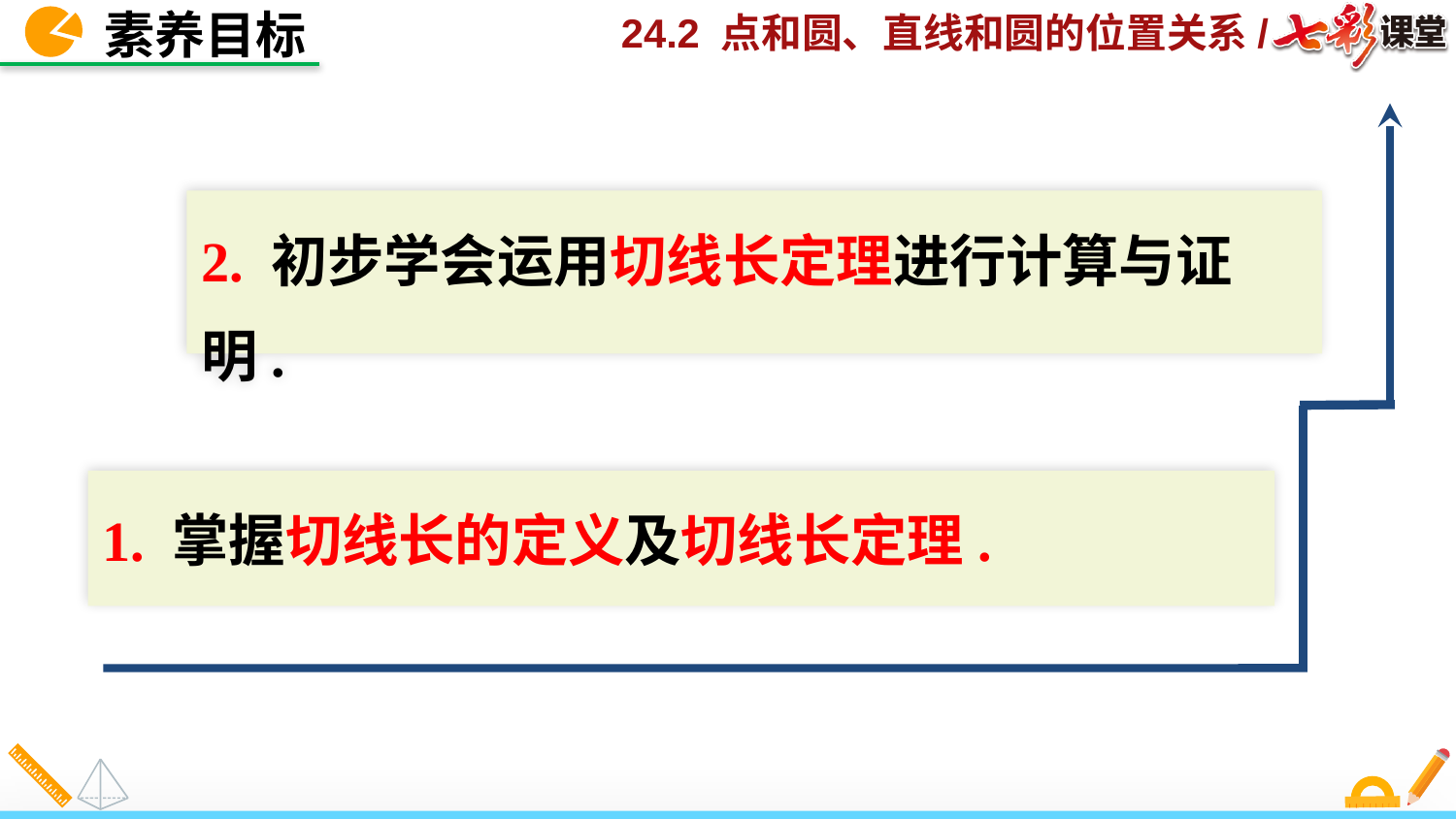

素养目标

2. 初步学会运用切线长定理进行计算与证明.

1. 掌握切线长的定义及切线长定理.